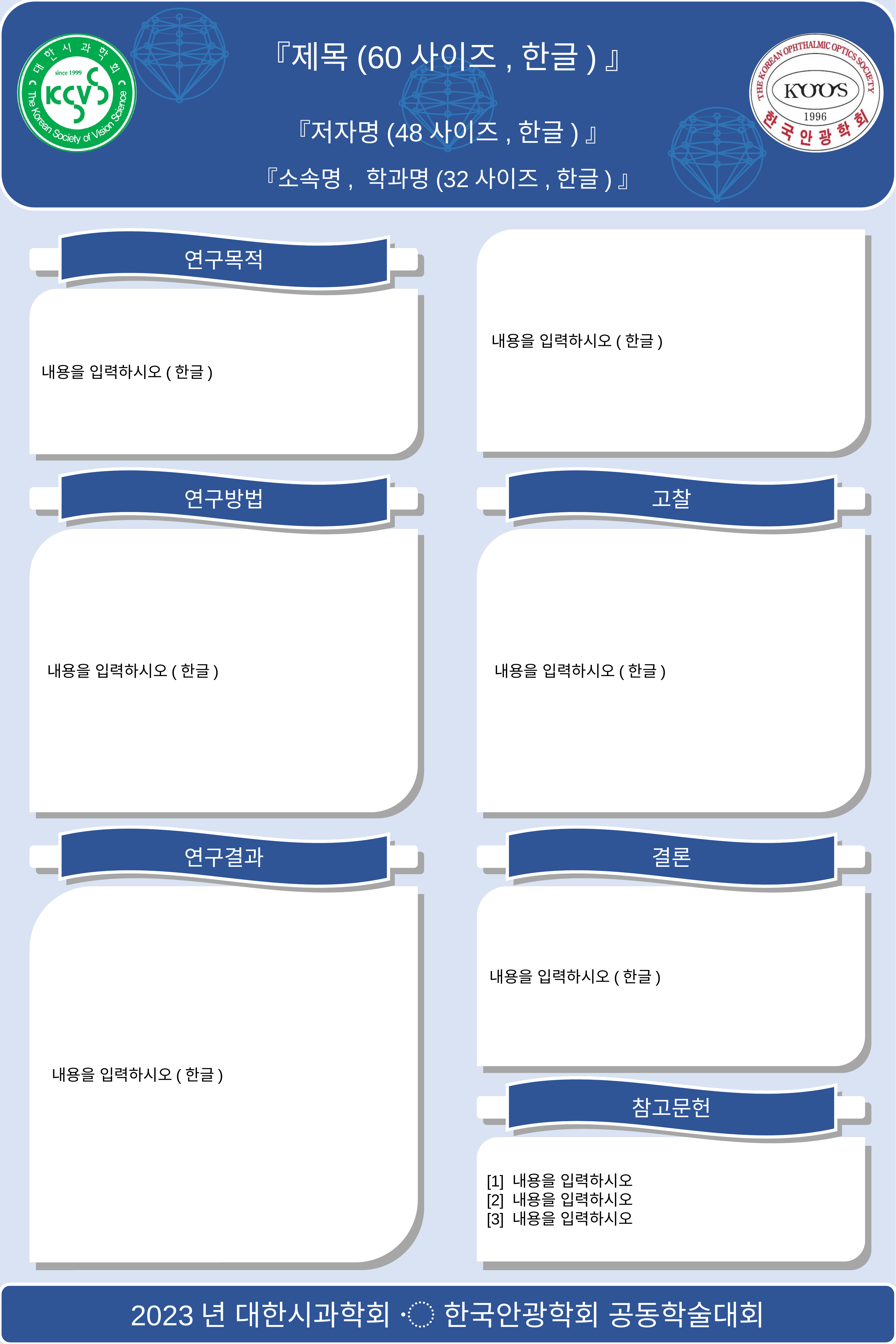

『제목(60사이즈,한글)』
『저자명(48사이즈,한글)』
『소속명, 학과명(32사이즈,한글)』

내용을 입력하시오(한글)

연구목적

내용을 입력하시오(한글)

연구방법

고찰

내용을 입력하시오(한글)

내용을 입력하시오(한글)

연구결과

결론

내용을 입력하시오(한글)

내용을 입력하시오(한글)

참고문헌

[1] 내용을 입력하시오
[2] 내용을 입력하시오
[3] 내용을 입력하시오

2023년 대한시과학회 〮 한국안광학회 공동학술대회